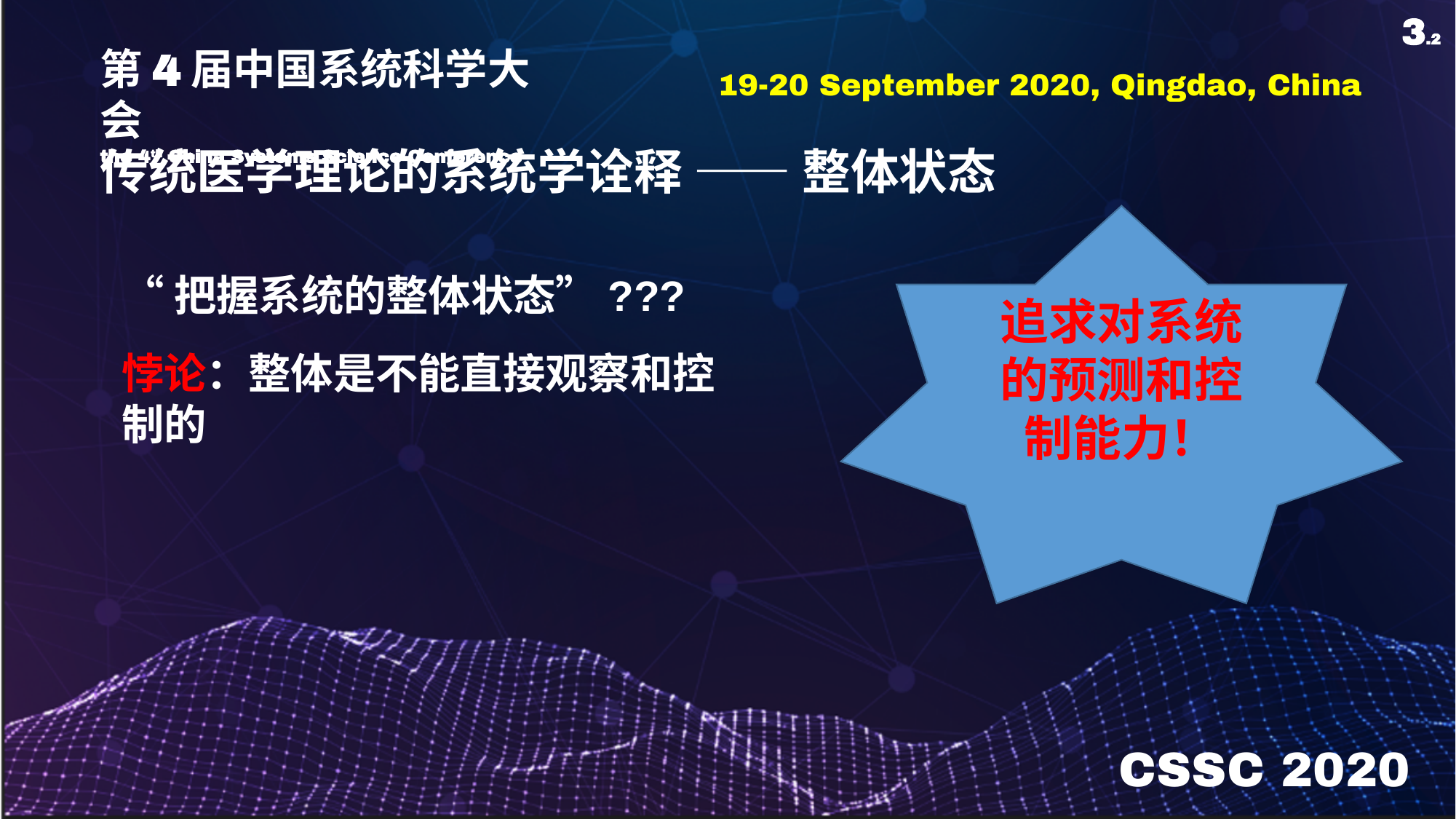

3.2
第4届中国系统科学大会
the 4th China Systems Science Conference
19-20 September 2020, Qingdao, China
传统医学理论的系统学诠释 —— 整体状态
追求对系统的预测和控制能力！

“把握系统的整体状态”???
悖论：整体是不能直接观察和控制的
CSSC 2020